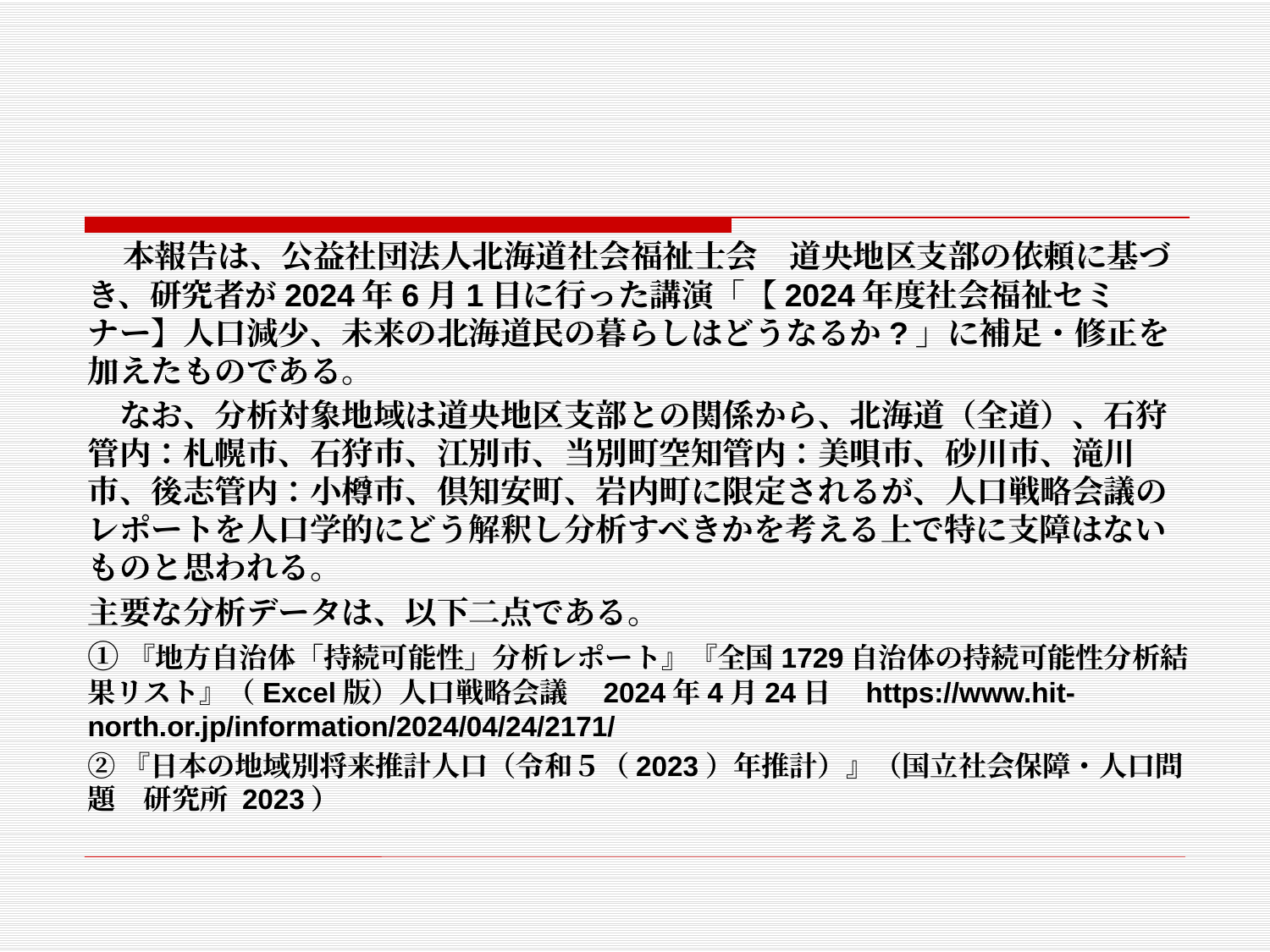

本報告は、公益社団法人北海道社会福祉士会　道央地区支部の依頼に基づき、研究者が2024年6月1日に行った講演「【2024年度社会福祉セミナー】人口減少、未来の北海道民の暮らしはどうなるか?」に補足・修正を加えたものである。
　なお、分析対象地域は道央地区支部との関係から、北海道（全道）、石狩管内：札幌市、石狩市、江別市、当別町空知管内：美唄市、砂川市、滝川市、後志管内：小樽市、倶知安町、岩内町に限定されるが、人口戦略会議のレポートを人口学的にどう解釈し分析すべきかを考える上で特に支障はないものと思われる。
主要な分析データは、以下二点である。
①『地方自治体「持続可能性」分析レポート』『全国1729自治体の持続可能性分析結果リスト』（Excel版）人口戦略会議　2024年4月24日　https://www.hit-north.or.jp/information/2024/04/24/2171/
②『日本の地域別将来推計人口（令和５（2023）年推計）』（国立社会保障・人口問題　研究所 2023）